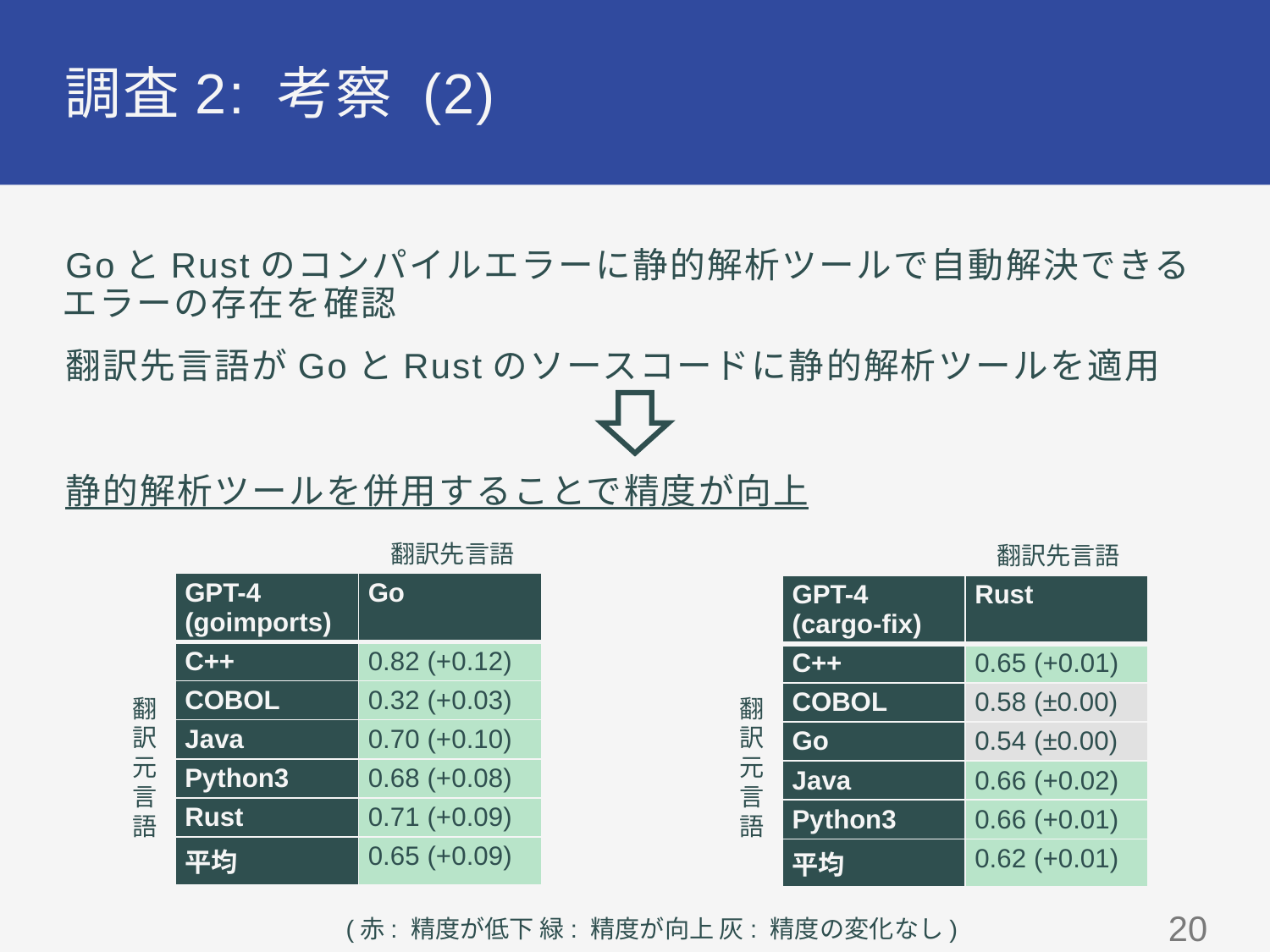

# 調査2: 考察 (2)
GoとRustのコンパイルエラーに静的解析ツールで自動解決できる
エラーの存在を確認
翻訳先言語がGoとRustのソースコードに静的解析ツールを適用

静的解析ツールを併用することで精度が向上

翻訳先言語
翻訳先言語
| GPT-4 (goimports) | Go |
| --- | --- |
| C++ | 0.82 (+0.12) |
| COBOL | 0.32 (+0.03) |
| Java | 0.70 (+0.10) |
| Python3 | 0.68 (+0.08) |
| Rust | 0.71 (+0.09) |
| 平均 | 0.65 (+0.09) |
| GPT-4 (cargo-fix) | Rust |
| --- | --- |
| C++ | 0.65 (+0.01) |
| COBOL | 0.58 (±0.00) |
| Go | 0.54 (±0.00) |
| Java | 0.66 (+0.02) |
| Python3 | 0.66 (+0.01) |
| 平均 | 0.62 (+0.01) |
翻訳元言語
翻訳元言語
20
(赤: 精度が低下 緑: 精度が向上 灰: 精度の変化なし)